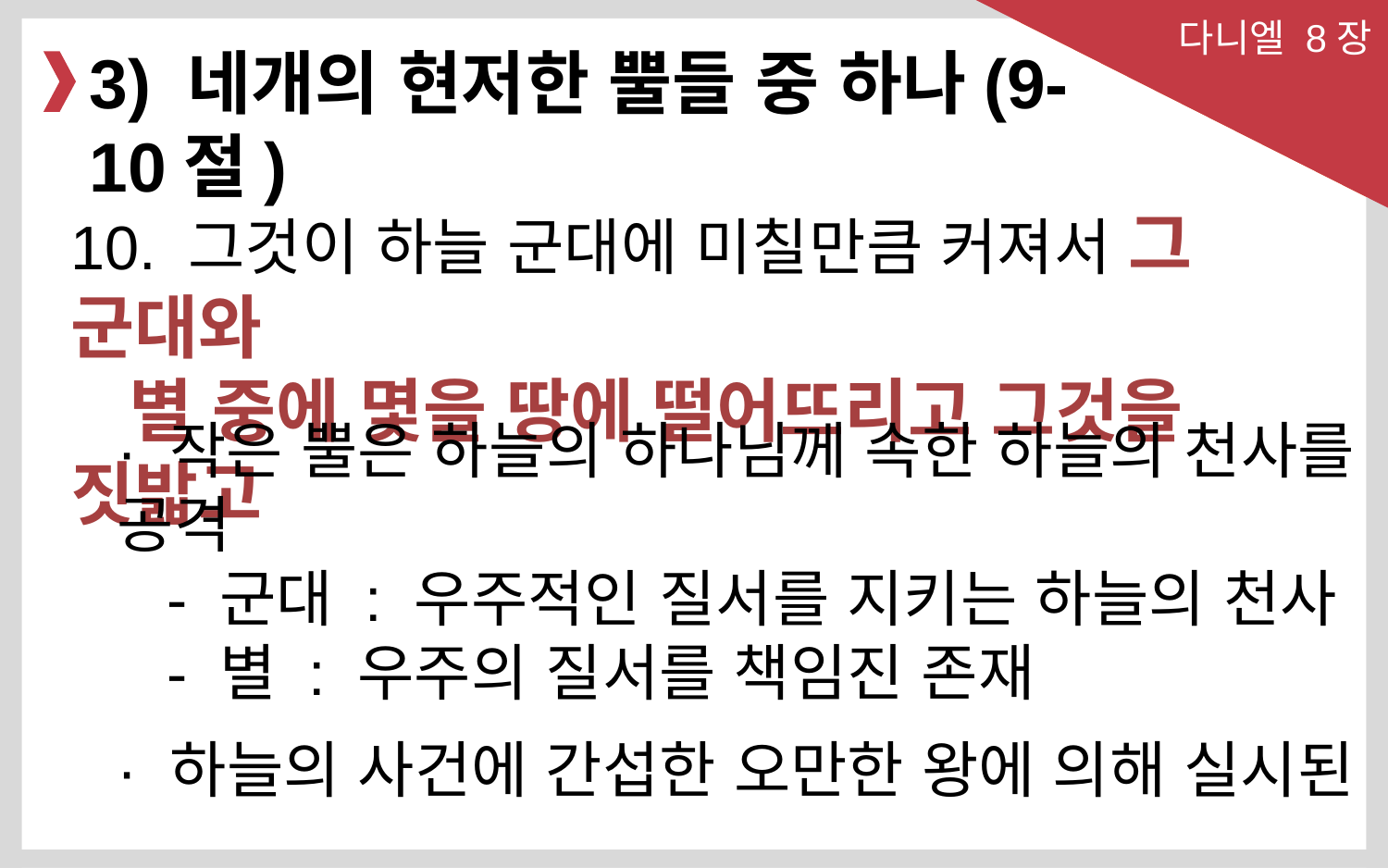

다니엘 8장
3) 네개의 현저한 뿔들 중 하나(9-10절)

10. 그것이 하늘 군대에 미칠만큼 커져서 그 군대와
   별 중에 몇을 땅에 떨어뜨리고 그것을 짓밟고
· 작은 뿔은 하늘의 하나님께 속한 하늘의 천사를 공격
  - 군대 : 우주적인 질서를 지키는 하늘의 천사
  - 별 : 우주의 질서를 책임진 존재
· 하늘의 사건에 간섭한 오만한 왕에 의해 실시된
  시간계산법을 변경함, 교만의 행위